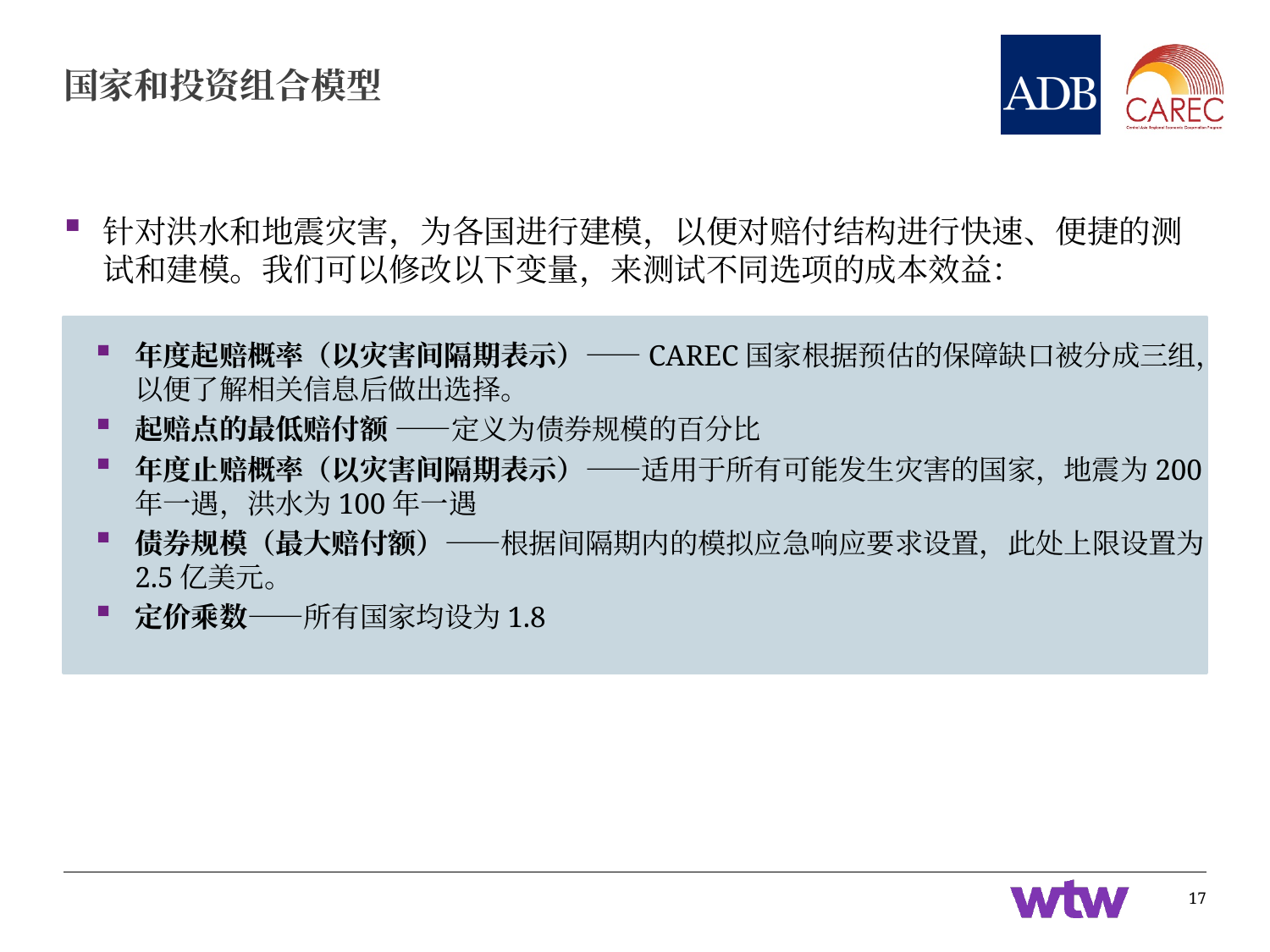

# 国家和投资组合模型

针对洪水和地震灾害，为各国进行建模，以便对赔付结构进行快速、便捷的测试和建模。我们可以修改以下变量，来测试不同选项的成本效益：

年度起赔概率（以灾害间隔期表示）——CAREC国家根据预估的保障缺口被分成三组，以便了解相关信息后做出选择。
起赔点的最低赔付额 ——定义为债券规模的百分比
年度止赔概率（以灾害间隔期表示）——适用于所有可能发生灾害的国家，地震为200年一遇，洪水为100年一遇
债券规模（最大赔付额）——根据间隔期内的模拟应急响应要求设置，此处上限设置为2.5亿美元。
定价乘数——所有国家均设为1.8

17